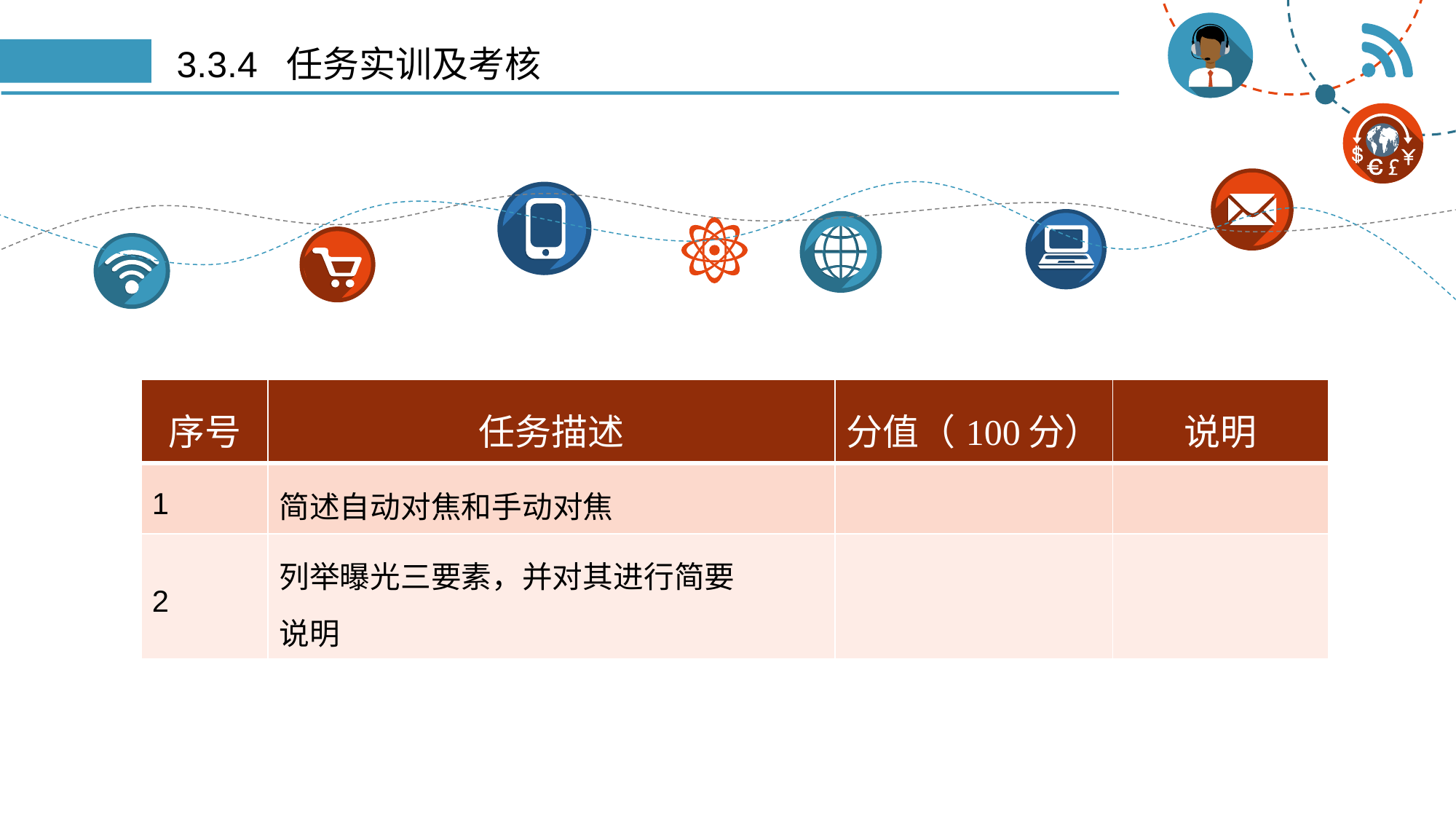

# 3.3.4  任务实训及考核

| 序号 | 任务描述 | 分值（100分） | 说明 |
| --- | --- | --- | --- |
| 1 | 简述自动对焦和手动对焦 |  |  |
| 2 | 列举曝光三要素，并对其进行简要 说明 |  |  |